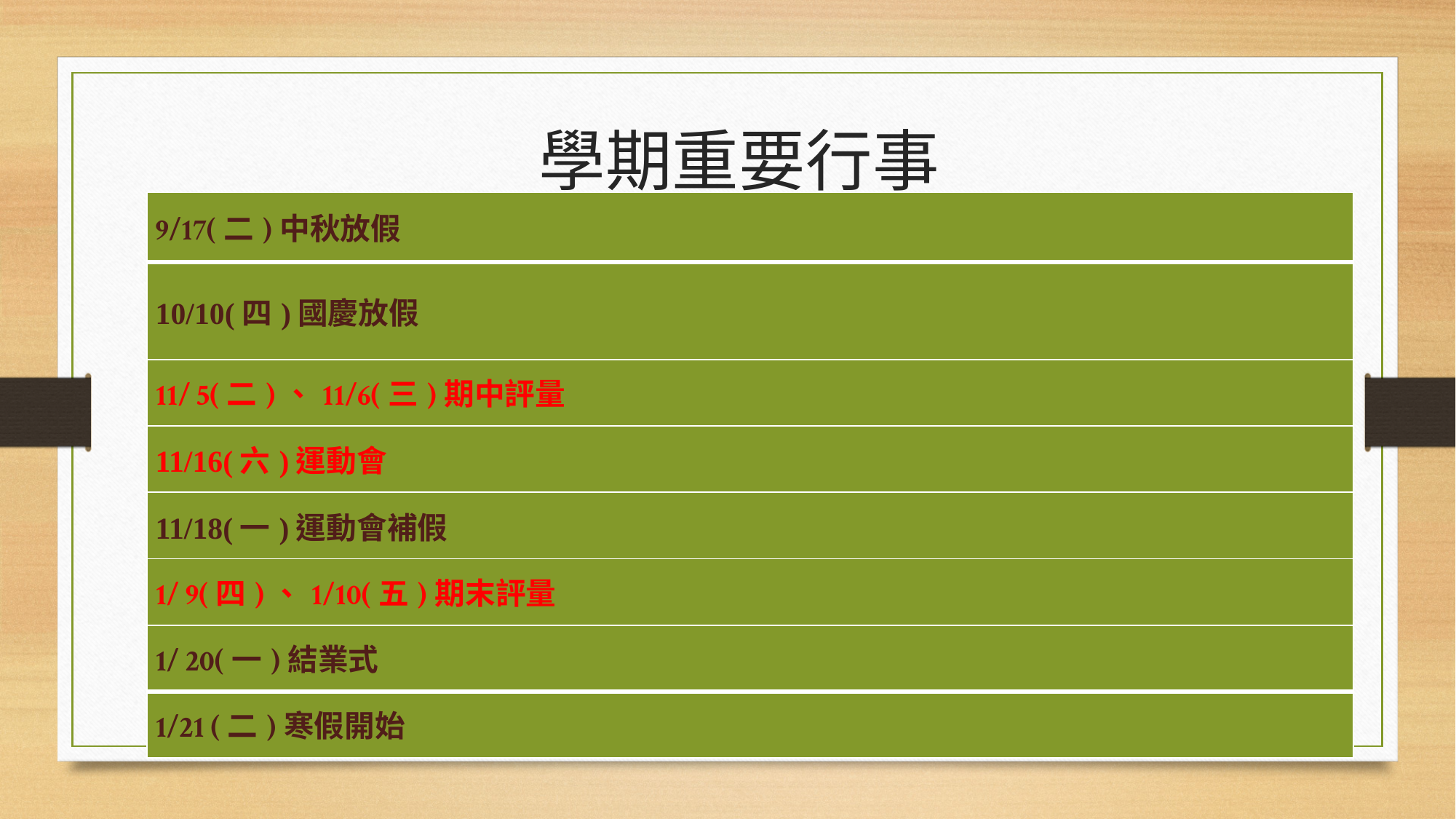

# 學期重要行事
| 9/17(二)中秋放假 |
| --- |
| 10/10(四)國慶放假 |
| 11/ 5(二)、11/6(三)期中評量 |
| 11/16(六)運動會 |
| 11/18(一)運動會補假 |
| 1/ 9(四)、1/10(五)期末評量 |
| 1/ 20(一)結業式 |
| 1/21 (二)寒假開始 |